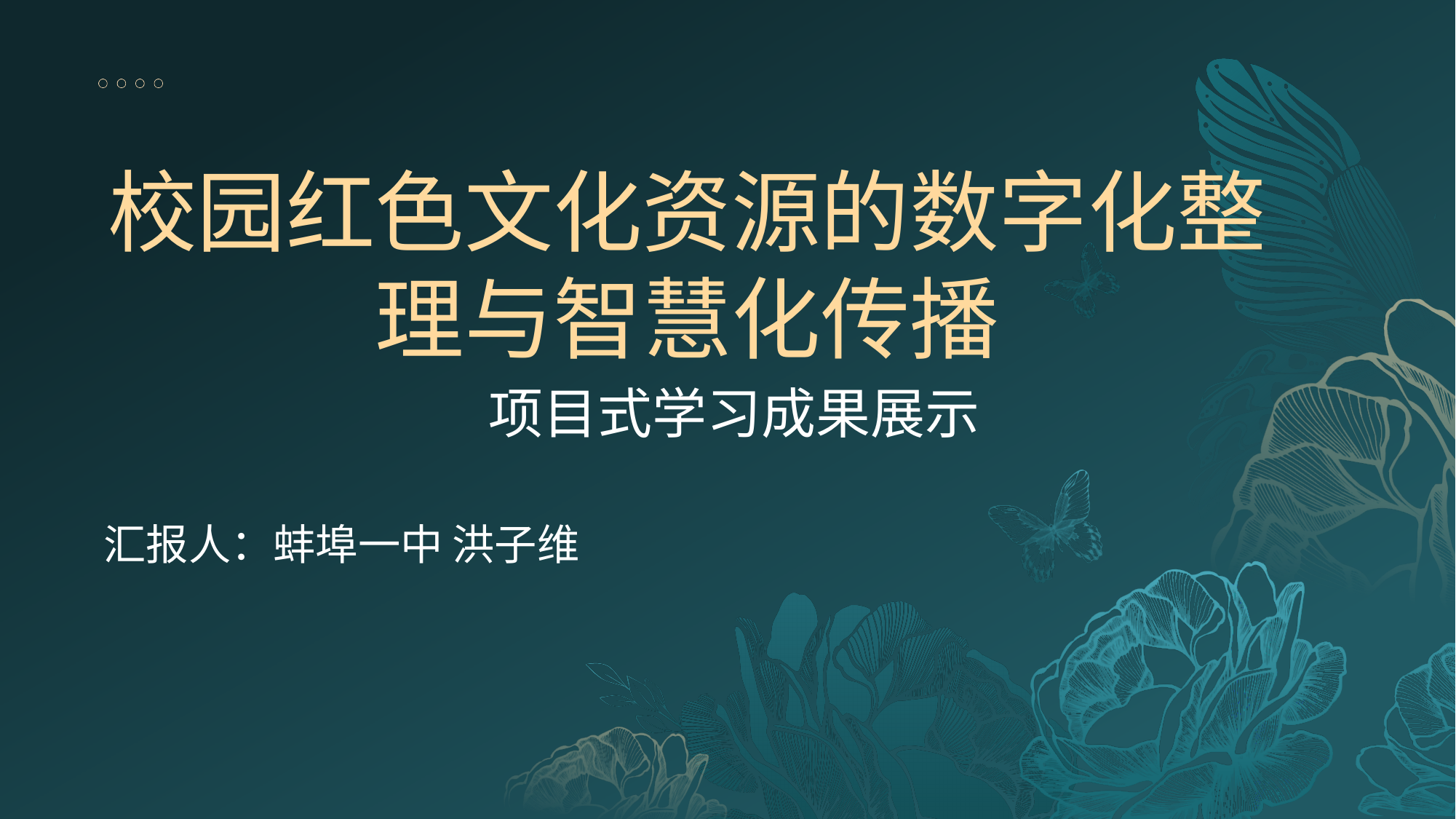

# 校园红色文化资源的数字化整理与智慧化传播
项目式学习成果展示
汇报人：蚌埠一中 洪子维